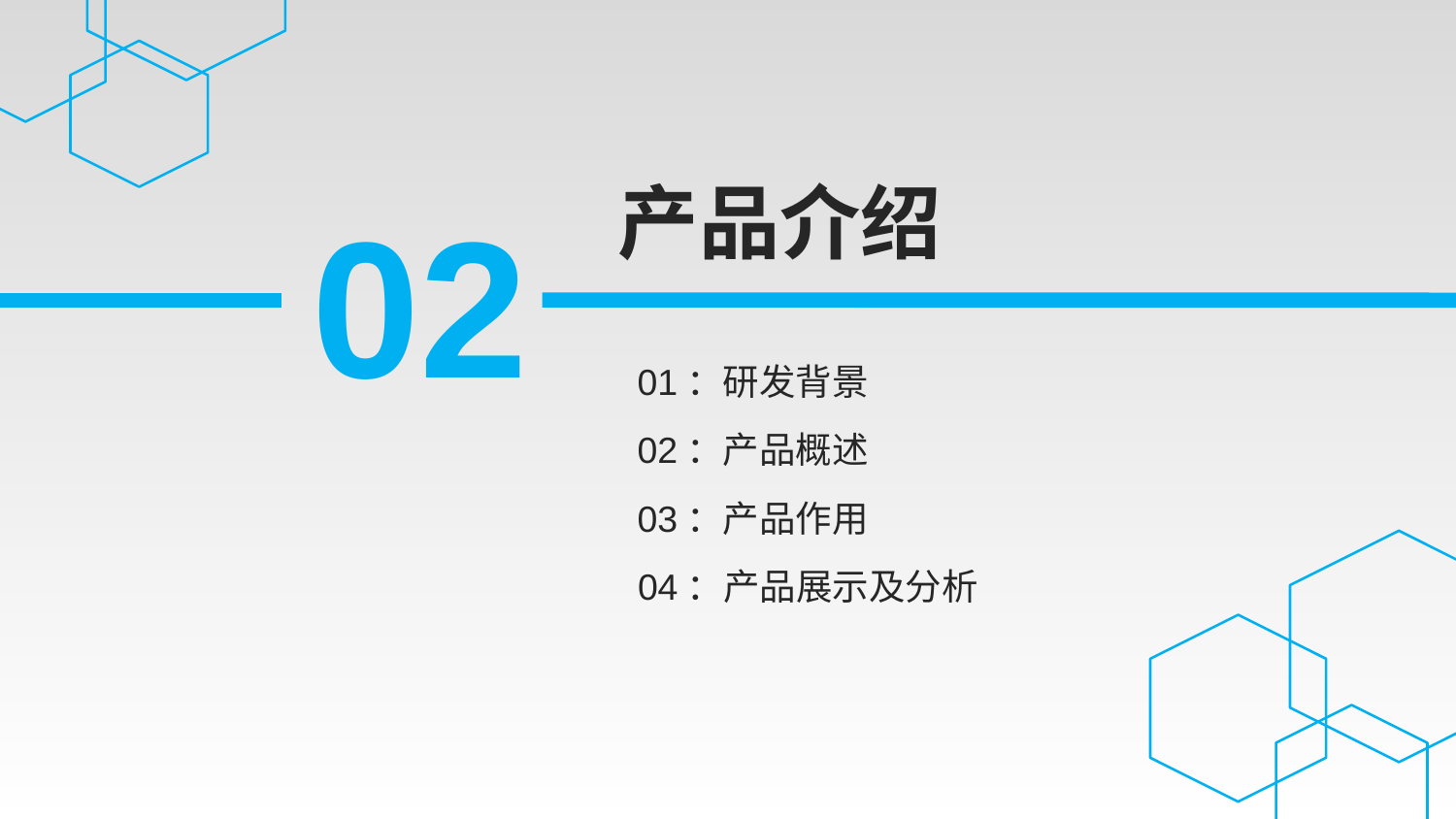

延迟符

产品介绍
02
01：研发背景
02：产品概述
03：产品作用

04：产品展示及分析